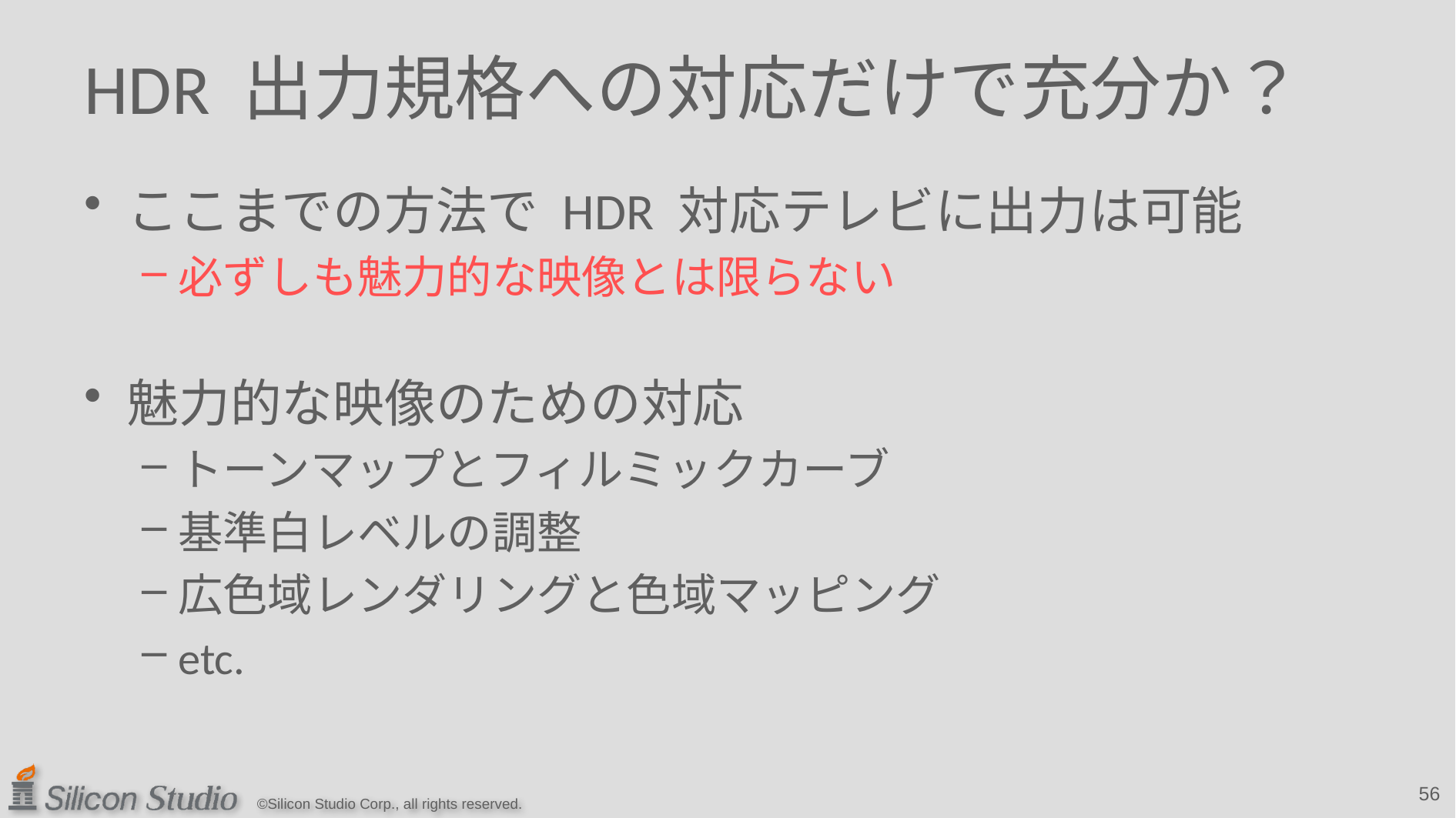

# HDR 出力規格への対応だけで充分か？
ここまでの方法で HDR 対応テレビに出力は可能
必ずしも魅力的な映像とは限らない

魅力的な映像のための対応
トーンマップとフィルミックカーブ
基準白レベルの調整
広色域レンダリングと色域マッピング
etc.

56